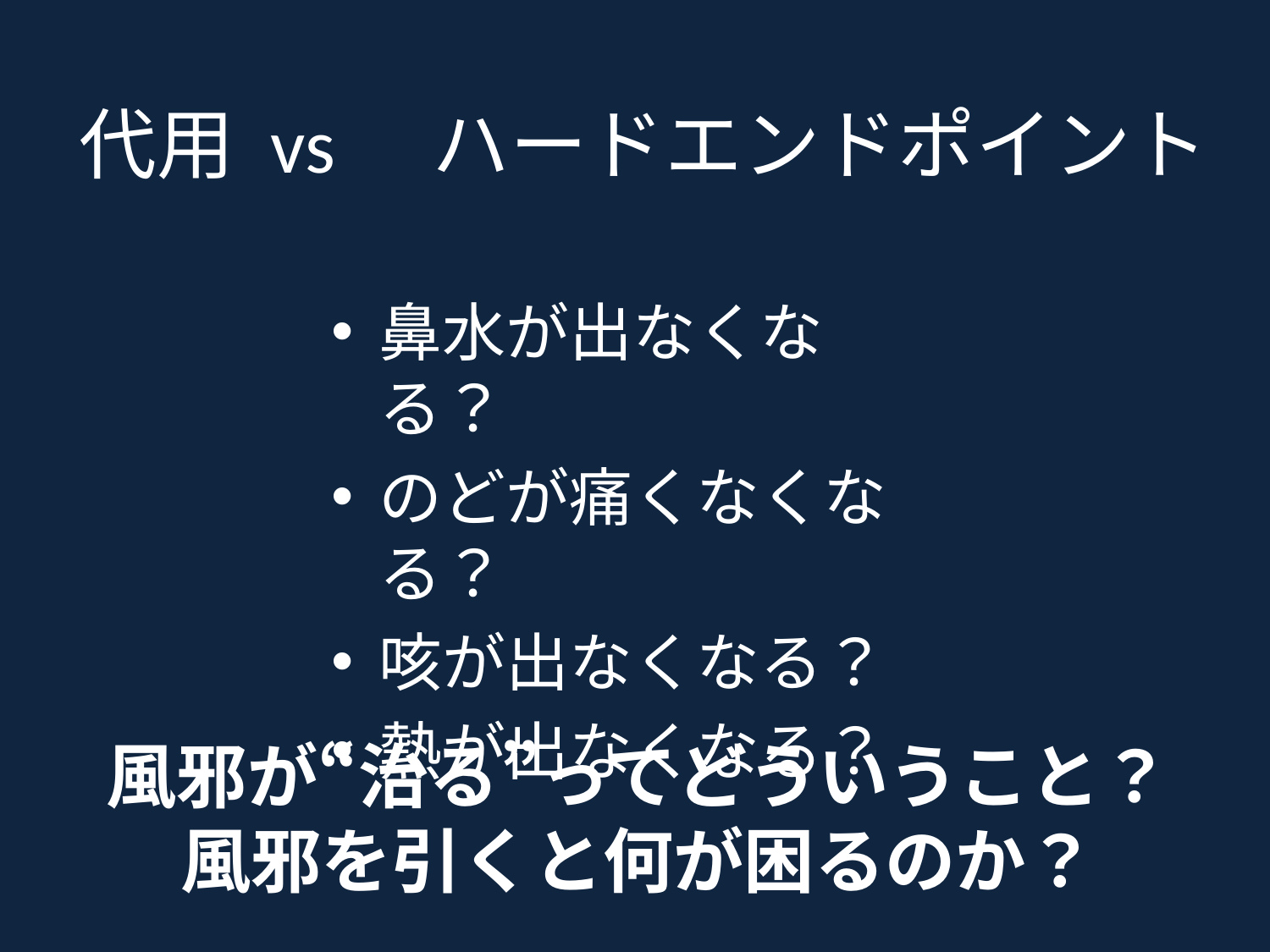

代用 vs　ハードエンドポイント
鼻水が出なくなる？
のどが痛くなくなる？
咳が出なくなる？
熱が出なくなる？
風邪が“治る”ってどういうこと？
風邪を引くと何が困るのか？